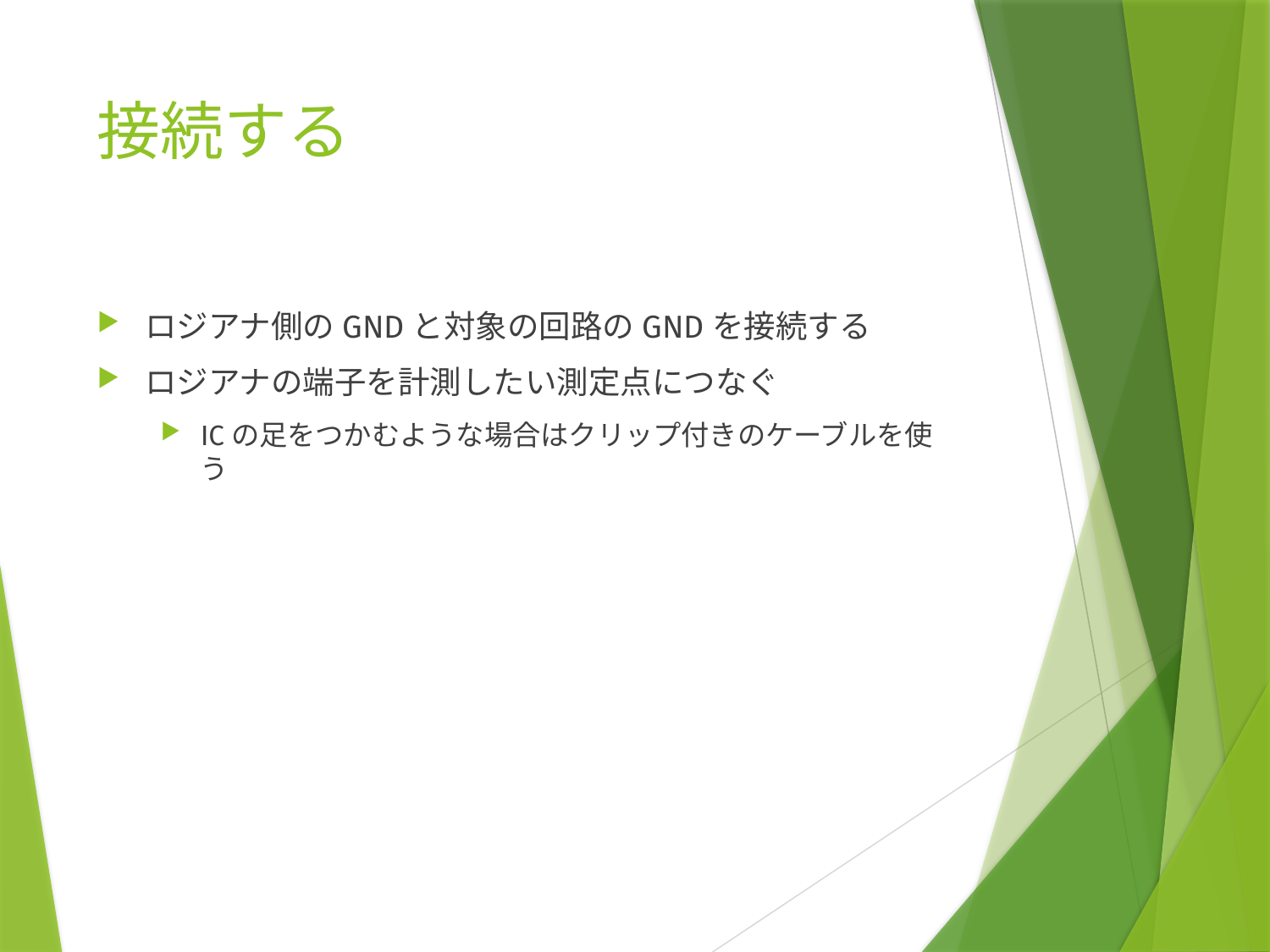

# 接続する
ロジアナ側のGNDと対象の回路のGNDを接続する
ロジアナの端子を計測したい測定点につなぐ
ICの足をつかむような場合はクリップ付きのケーブルを使う